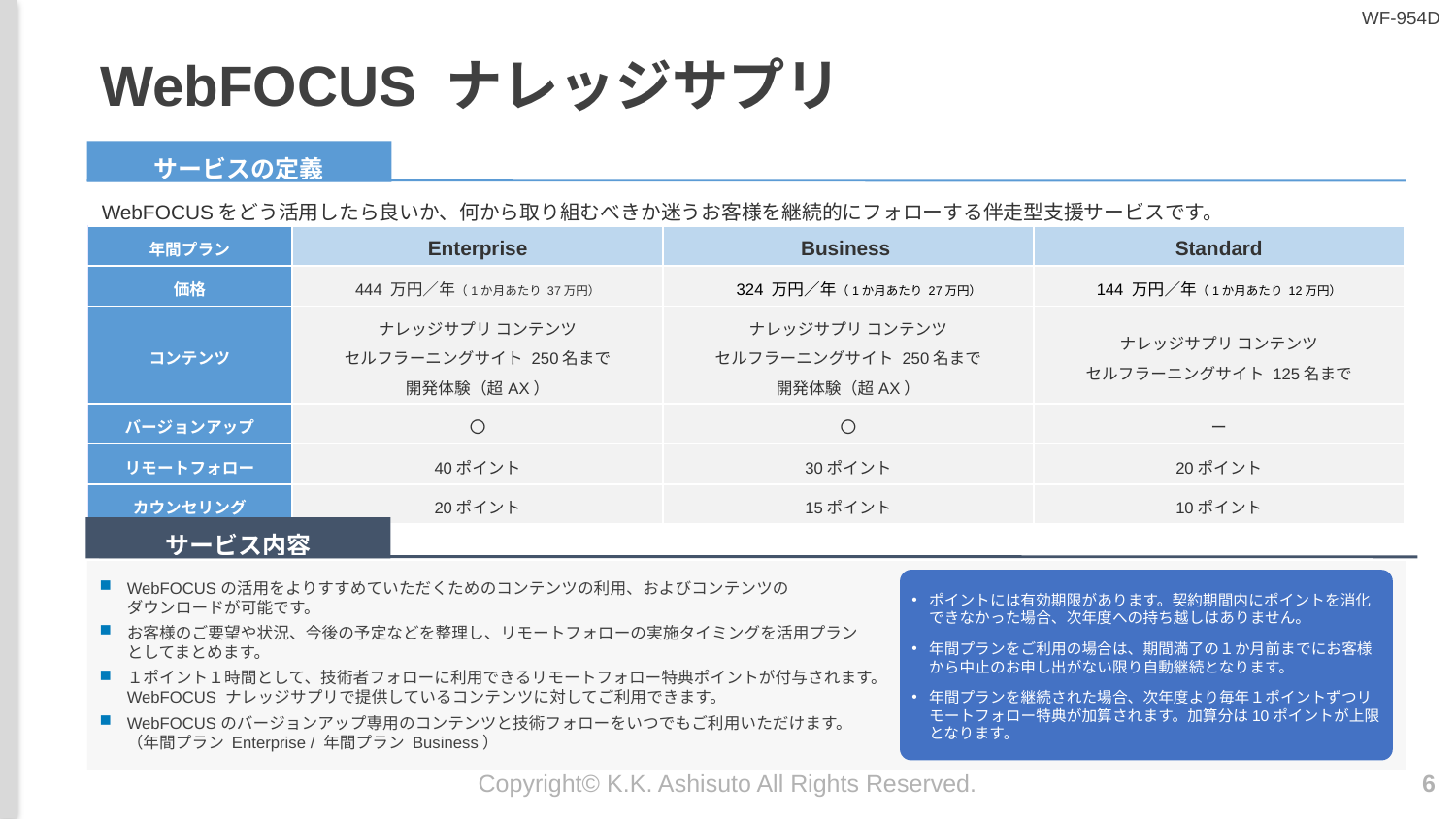

# WebFOCUS ナレッジサプリ
サービスの定義

WebFOCUSをどう活用したら良いか、何から取り組むべきか迷うお客様を継続的にフォローする伴走型支援サービスです。
| 年間プラン | Enterprise | Business | Standard |
| --- | --- | --- | --- |
| 価格 | 444 万円／年（1か月あたり 37万円） | 324 万円／年（1か月あたり 27万円） | 144 万円／年（1か月あたり 12万円） |
| コンテンツ | ナレッジサプリ コンテンツ セルフラーニングサイト 250名まで 開発体験（超AX） | ナレッジサプリ コンテンツ セルフラーニングサイト 250名まで 開発体験（超AX） | ナレッジサプリ コンテンツ セルフラーニングサイト 125名まで |
| バージョンアップ | 〇 | 〇 | ー |
| リモートフォロー | 40ポイント | 30ポイント | 20ポイント |
| カウンセリング | 20ポイント | 15ポイント | 10ポイント |
サービス内容

WebFOCUSの活用をよりすすめていただくためのコンテンツの利用、およびコンテンツの
ダウンロードが可能です。
お客様のご要望や状況、今後の予定などを整理し、リモートフォローの実施タイミングを活用プラン
としてまとめます。
１ポイント１時間として、技術者フォローに利用できるリモートフォロー特典ポイントが付与されます。
WebFOCUS ナレッジサプリで提供しているコンテンツに対してご利用できます。
WebFOCUSのバージョンアップ専用のコンテンツと技術フォローをいつでもご利用いただけます。
（年間プラン Enterprise / 年間プラン Business）
ポイントには有効期限があります。契約期間内にポイントを消化できなかった場合、次年度への持ち越しはありません。
年間プランをご利用の場合は、期間満了の１か月前までにお客様から中止のお申し出がない限り自動継続となります。
年間プランを継続された場合、次年度より毎年１ポイントずつリモートフォロー特典が加算されます。加算分は10ポイントが上限となります。
Copyright© K.K. Ashisuto All Rights Reserved.
6